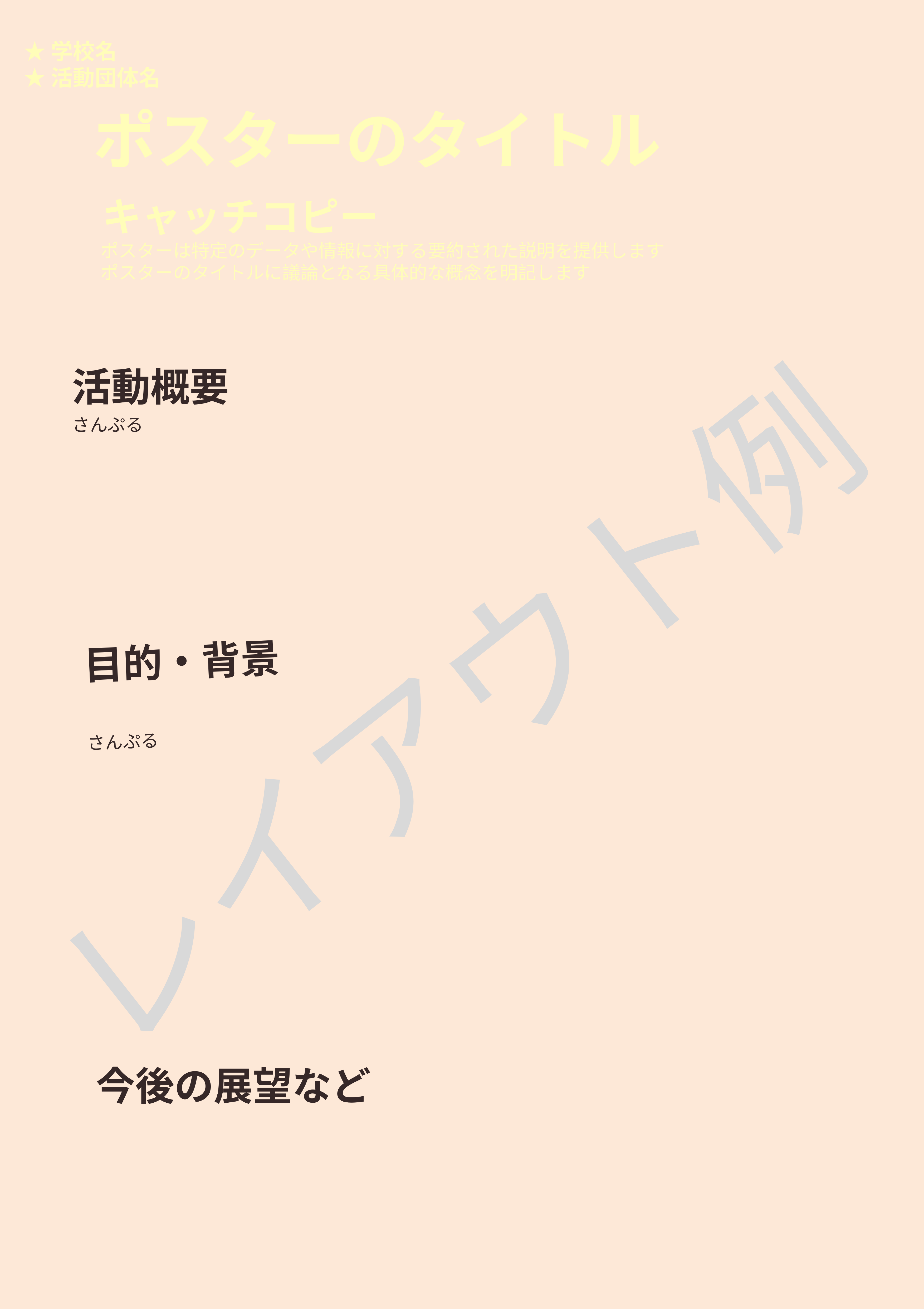

★学校名
★活動団体名

ポスターのタイトル
キャッチコピー
ポスターは特定のデータや情報に対する要約された説明を提供します
ポスターのタイトルに議論となる具体的な概念を明記します

活動概要
さんぷる

活動詳細
レイアウト例
目的・背景
さんぷる
さんぷる

今後の展望など